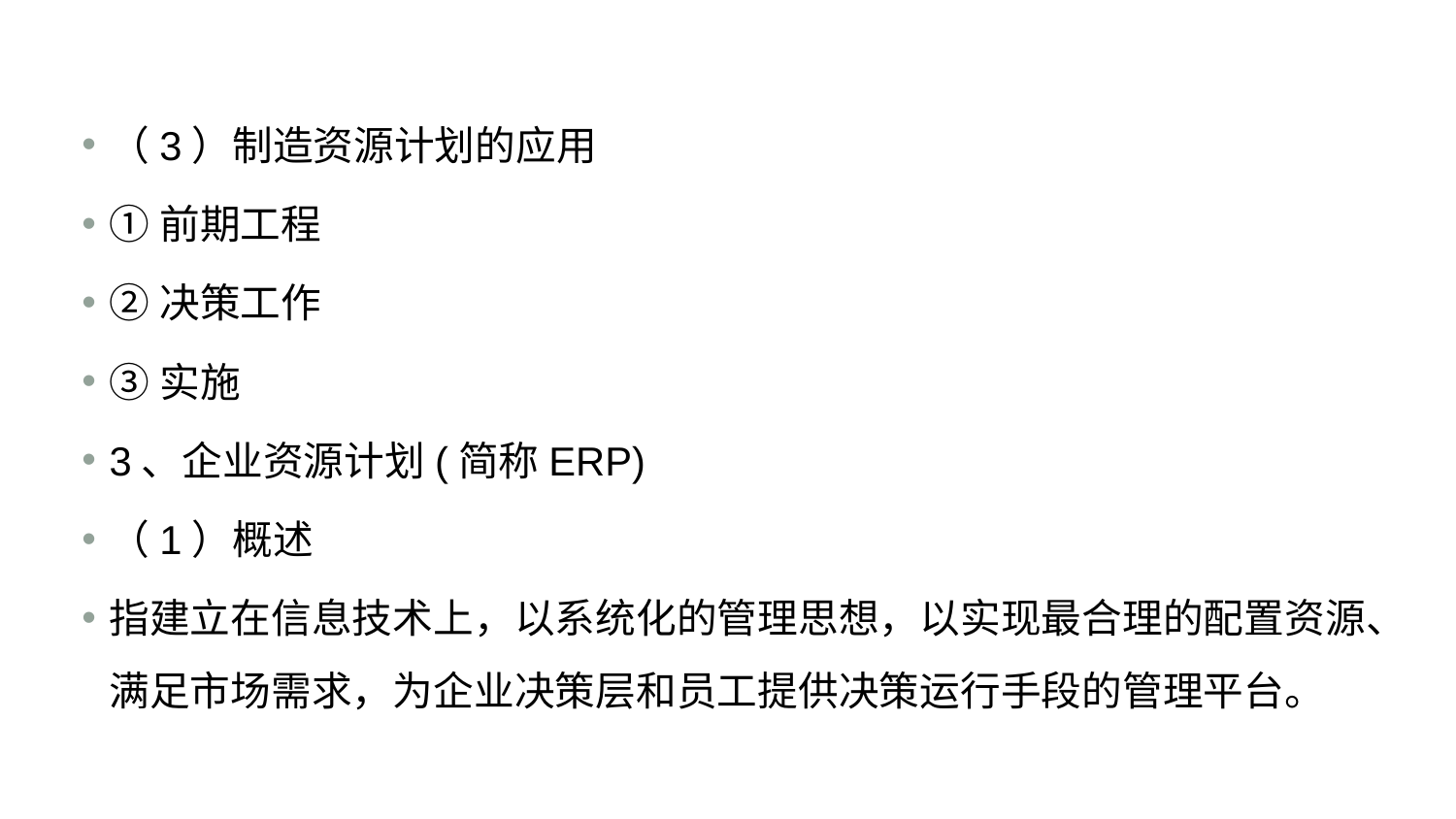

#
（3）制造资源计划的应用
①前期工程
②决策工作
③实施
3、企业资源计划(简称ERP)
（1）概述
指建立在信息技术上，以系统化的管理思想，以实现最合理的配置资源、满足市场需求，为企业决策层和员工提供决策运行手段的管理平台。